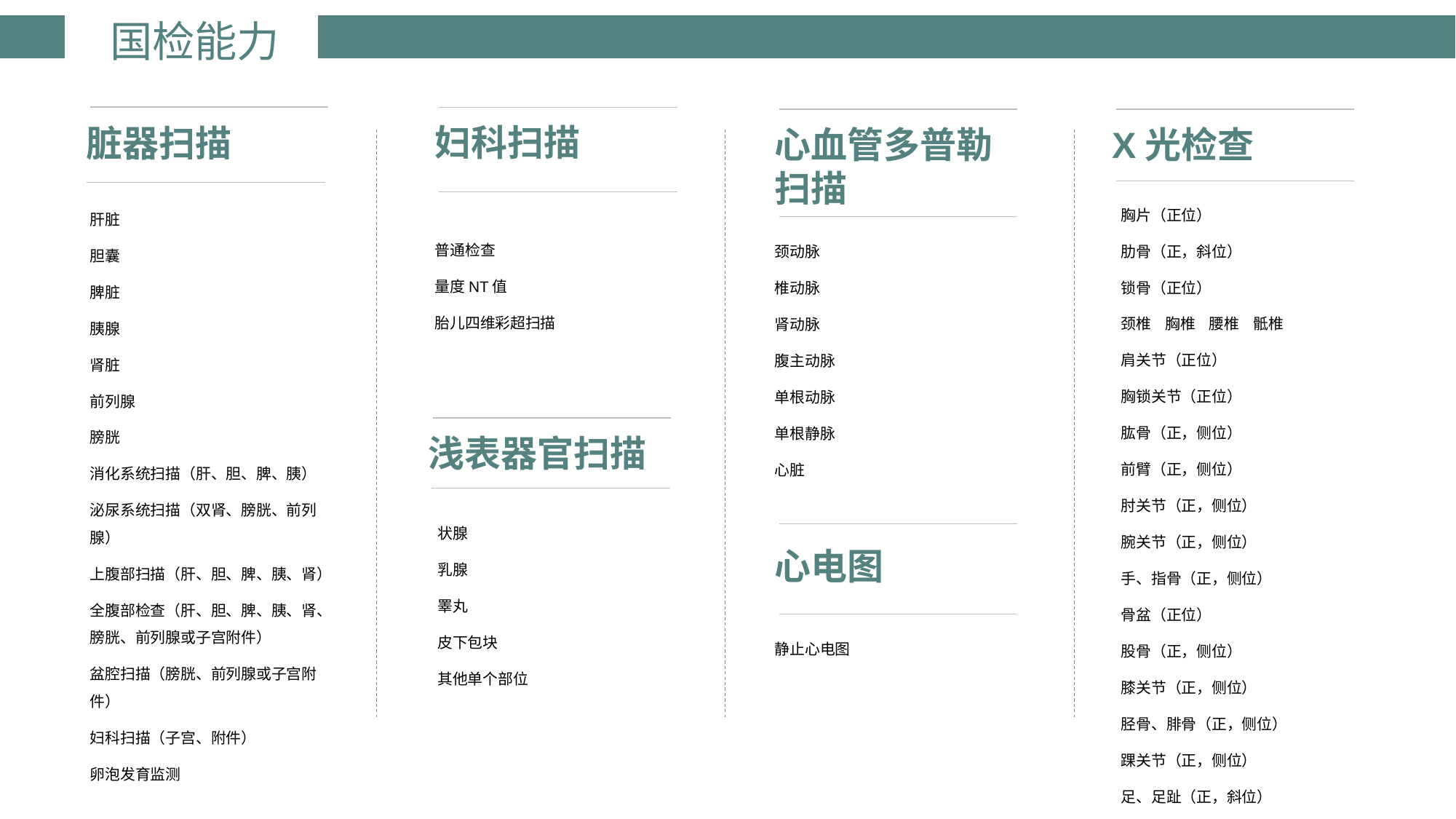

# 国检能力
妇科扫描
脏器扫描
心血管多普勒扫描
X光检查
胸片（正位）
肋骨（正，斜位）
锁骨（正位）
颈椎    胸椎    腰椎    骶椎
肩关节（正位）
胸锁关节（正位）
肱骨（正，侧位）
前臂（正，侧位）
肘关节（正，侧位）
腕关节（正，侧位）
手、指骨（正，侧位）
骨盆（正位）
股骨（正，侧位）
膝关节（正，侧位）
胫骨、腓骨（正，侧位）
踝关节（正，侧位）
足、足趾（正，斜位）
肝脏
胆囊
脾脏
胰腺
肾脏
前列腺
膀胱
消化系统扫描（肝、胆、脾、胰）
泌尿系统扫描（双肾、膀胱、前列腺）
上腹部扫描（肝、胆、脾、胰、肾）
全腹部检查（肝、胆、脾、胰、肾、膀胱、前列腺或子宫附件）
盆腔扫描（膀胱、前列腺或子宫附件）
妇科扫描（子宫、附件）
卵泡发育监测

普通检查
量度NT值
胎儿四维彩超扫描
颈动脉
椎动脉
肾动脉
腹主动脉
单根动脉
单根静脉
心脏
浅表器官扫描
状腺
乳腺
睪丸
皮下包块
其他单个部位
心电图
静止心电图